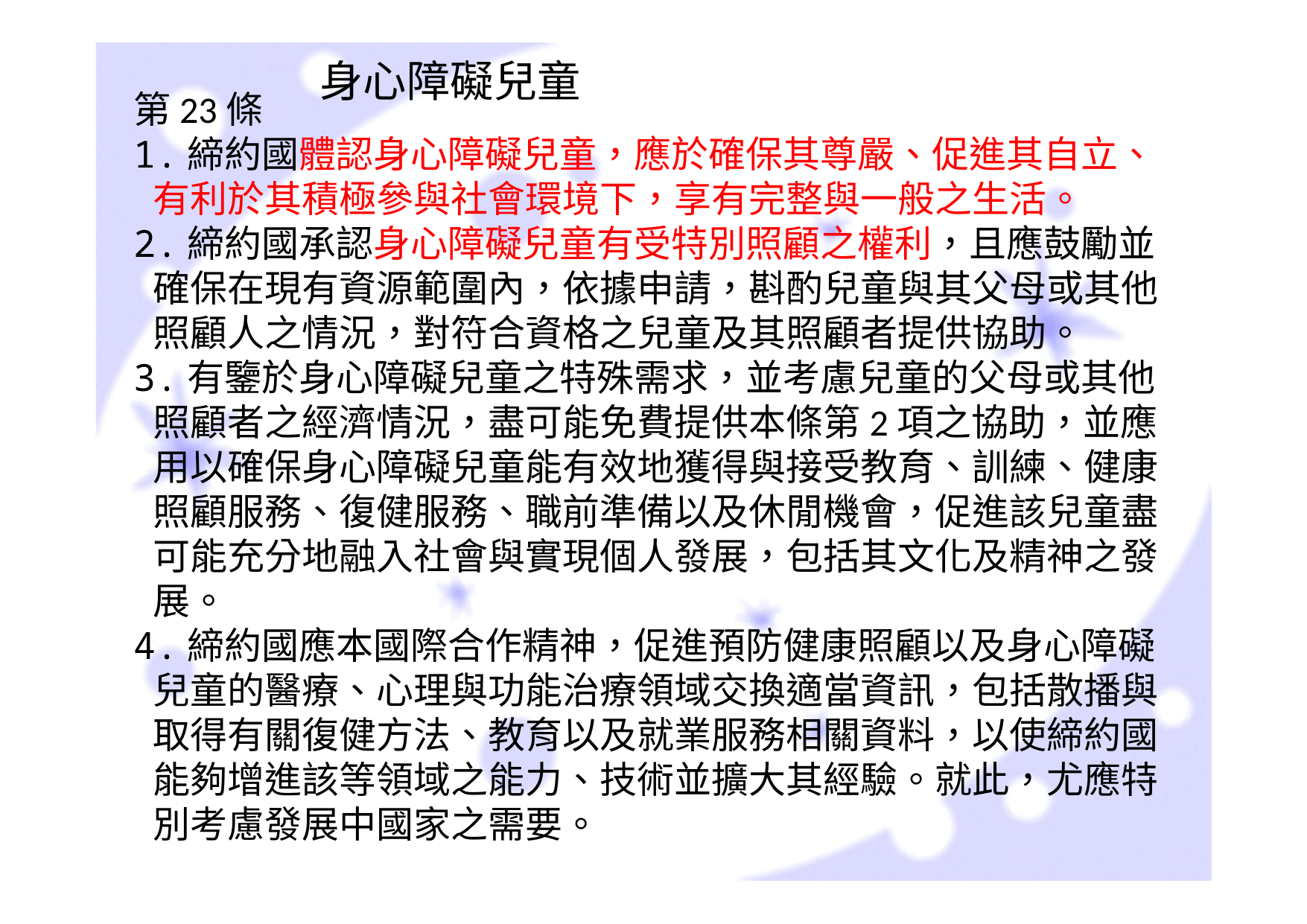

身心障礙兒童
第23條
1.締約國體認身心障礙兒童，應於確保其尊嚴、促進其自立、有利於其積極參與社會環境下，享有完整與一般之生活。
2.締約國承認身心障礙兒童有受特別照顧之權利，且應鼓勵並確保在現有資源範圍內，依據申請，斟酌兒童與其父母或其他照顧人之情況，對符合資格之兒童及其照顧者提供協助。
3.有鑒於身心障礙兒童之特殊需求，並考慮兒童的父母或其他照顧者之經濟情況，盡可能免費提供本條第2項之協助，並應用以確保身心障礙兒童能有效地獲得與接受教育、訓練、健康照顧服務、復健服務、職前準備以及休閒機會，促進該兒童盡可能充分地融入社會與實現個人發展，包括其文化及精神之發展。
4.締約國應本國際合作精神，促進預防健康照顧以及身心障礙兒童的醫療、心理與功能治療領域交換適當資訊，包括散播與取得有關復健方法、教育以及就業服務相關資料，以使締約國能夠增進該等領域之能力、技術並擴大其經驗。就此，尤應特別考慮發展中國家之需要。